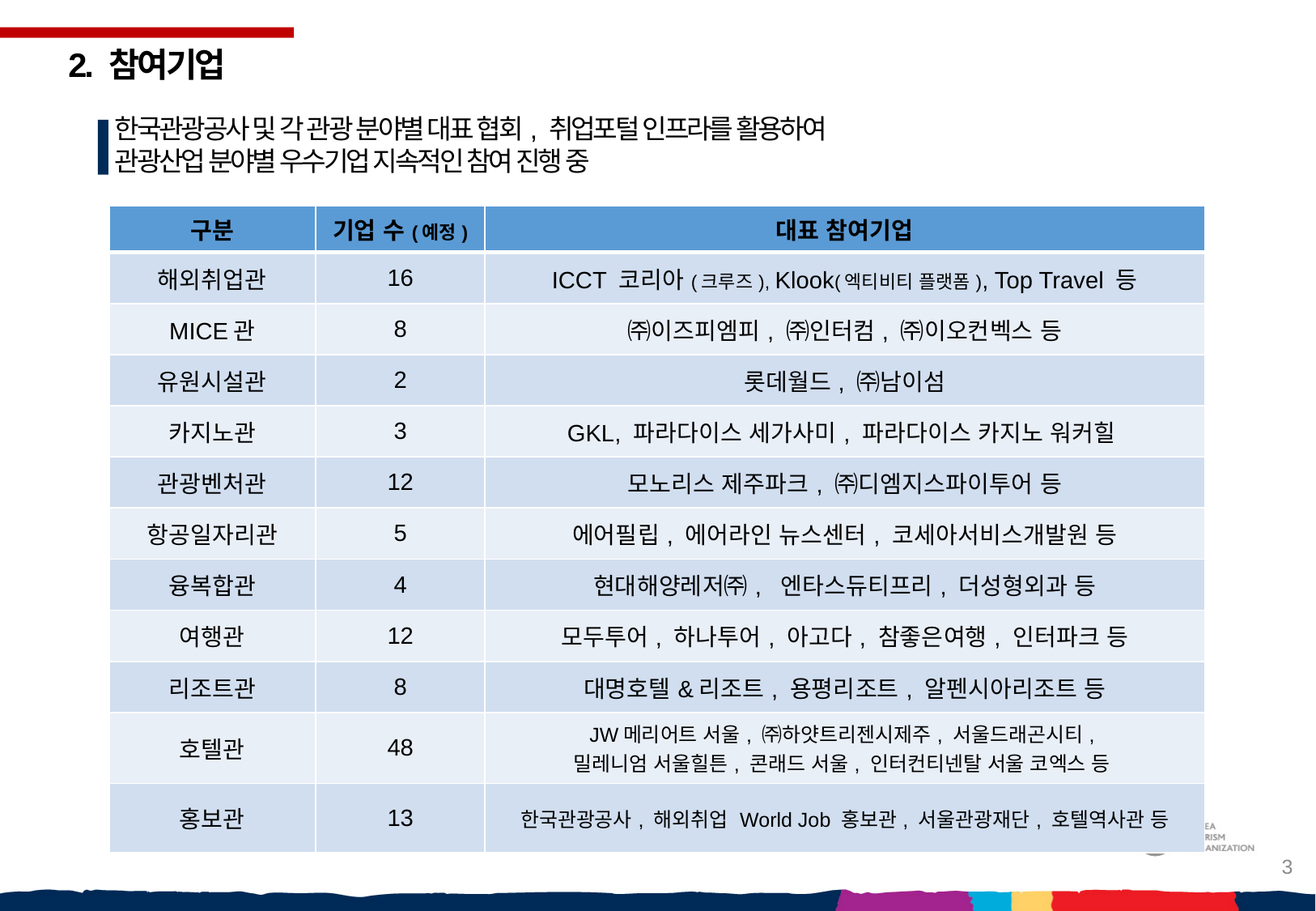

2. 참여기업
한국관광공사 및 각 관광 분야별 대표 협회, 취업포털 인프라를 활용하여
관광산업 분야별 우수기업 지속적인 참여 진행 중

| 구분 | 기업 수(예정) | 대표 참여기업 |
| --- | --- | --- |
| 해외취업관 | 16 | ICCT 코리아(크루즈), Klook(엑티비티 플랫폼), Top Travel 등 |
| MICE관 | 8 | ㈜이즈피엠피, ㈜인터컴, ㈜이오컨벡스 등 |
| 유원시설관 | 2 | 롯데월드, ㈜남이섬 |
| 카지노관 | 3 | GKL, 파라다이스 세가사미, 파라다이스 카지노 워커힐 |
| 관광벤처관 | 12 | 모노리스 제주파크, ㈜디엠지스파이투어 등 |
| 항공일자리관 | 5 | 에어필립, 에어라인 뉴스센터, 코세아서비스개발원 등 |
| 융복합관 | 4 | 현대해양레저㈜, 엔타스듀티프리, 더성형외과 등 |
| 여행관 | 12 | 모두투어, 하나투어, 아고다, 참좋은여행, 인터파크 등 |
| 리조트관 | 8 | 대명호텔&리조트, 용평리조트, 알펜시아리조트 등 |
| 호텔관 | 48 | JW메리어트 서울, ㈜하얏트리젠시제주, 서울드래곤시티, 밀레니엄 서울힐튼, 콘래드 서울, 인터컨티넨탈 서울 코엑스 등 |
| 홍보관 | 13 | 한국관광공사, 해외취업 World Job 홍보관, 서울관광재단, 호텔역사관 등 |
3